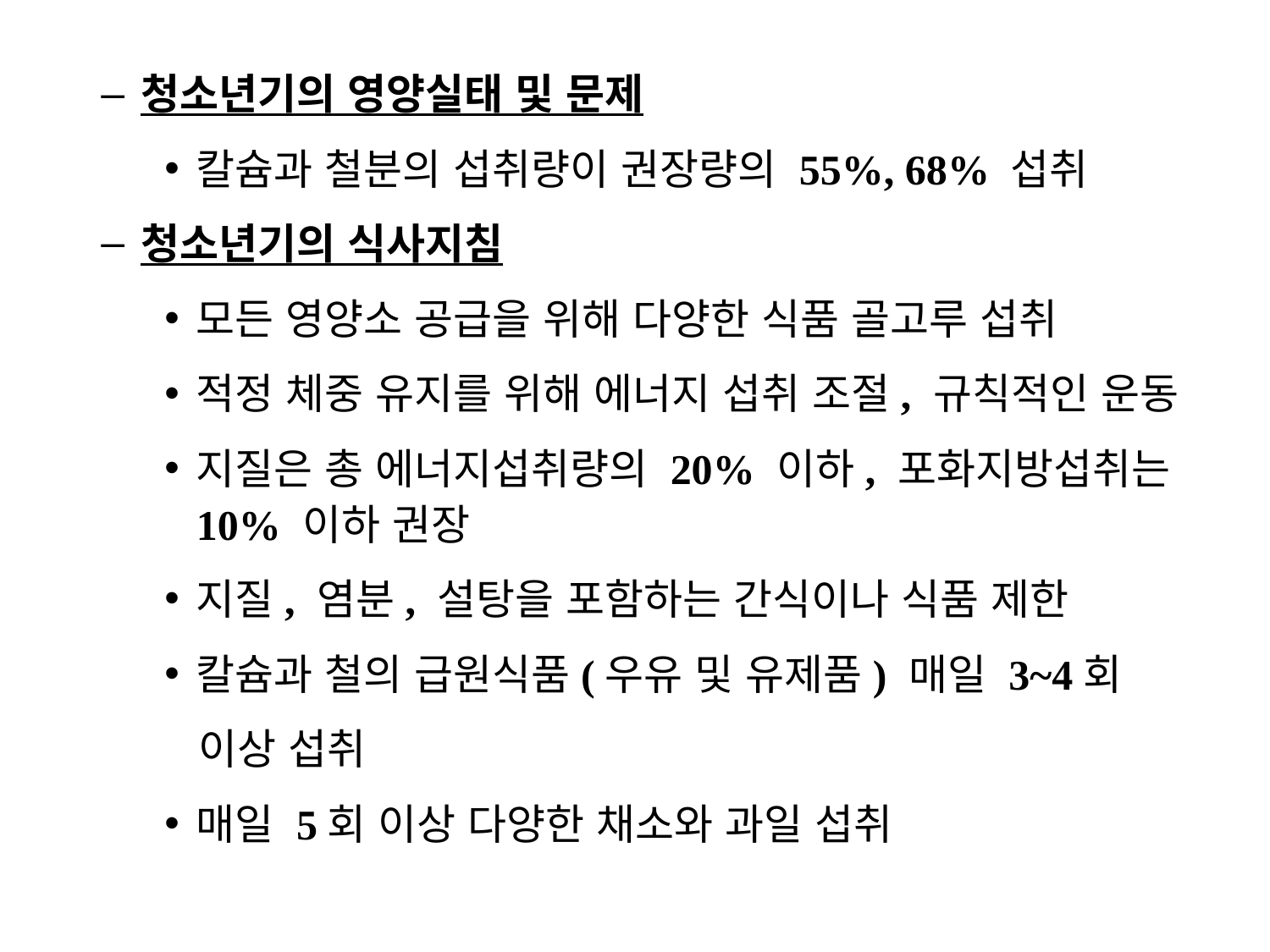

청소년기의 영양실태 및 문제
칼슘과 철분의 섭취량이 권장량의 55%, 68% 섭취
청소년기의 식사지침
모든 영양소 공급을 위해 다양한 식품 골고루 섭취
적정 체중 유지를 위해 에너지 섭취 조절, 규칙적인 운동
지질은 총 에너지섭취량의 20% 이하, 포화지방섭취는 10% 이하 권장
지질, 염분, 설탕을 포함하는 간식이나 식품 제한
칼슘과 철의 급원식품(우유 및 유제품) 매일 3~4회
  이상 섭취
매일 5회 이상 다양한 채소와 과일 섭취